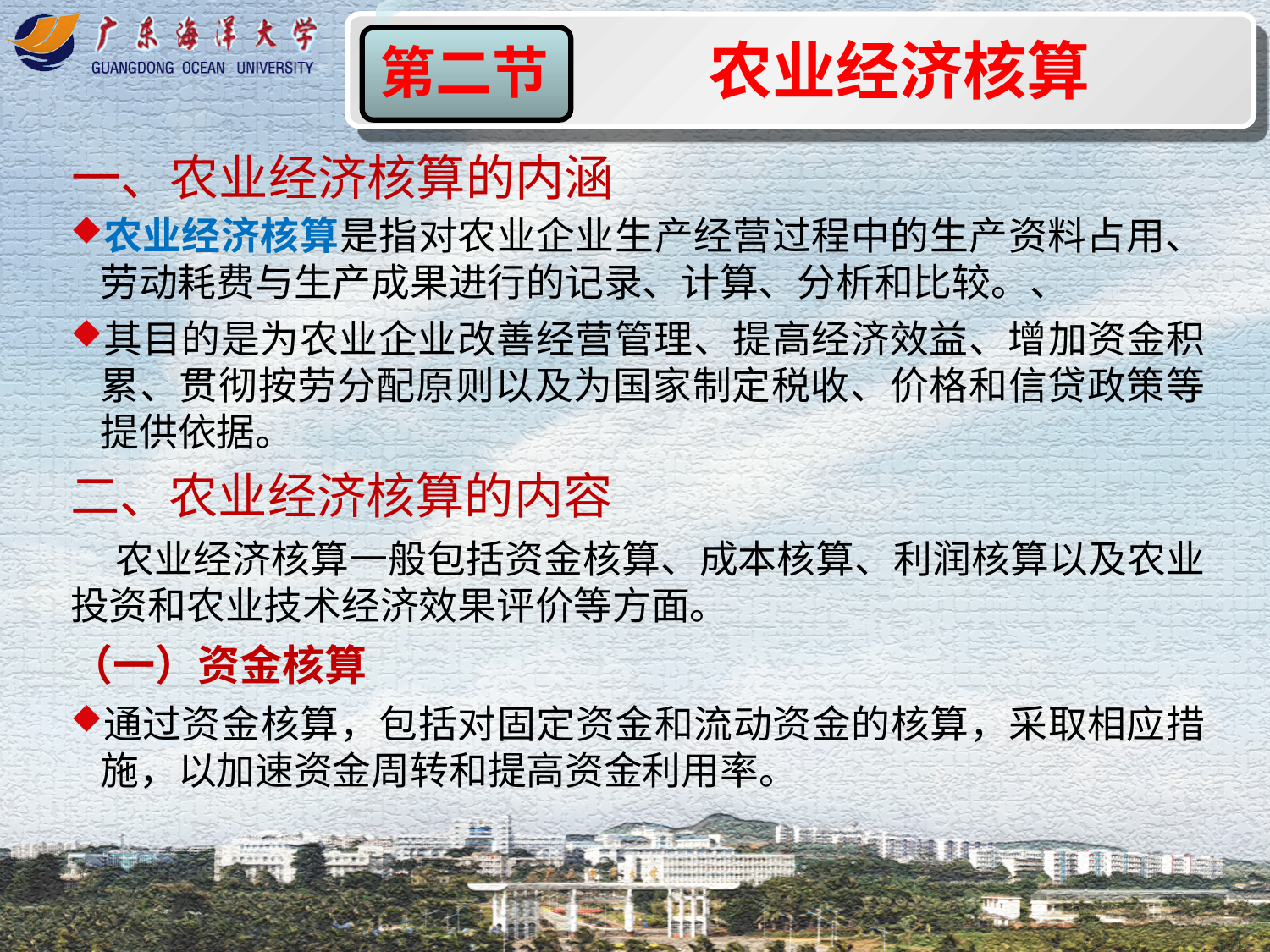

农业经济核算

第二节
一、农业经济核算的内涵
农业经济核算是指对农业企业生产经营过程中的生产资料占用、劳动耗费与生产成果进行的记录、计算、分析和比较。、
其目的是为农业企业改善经营管理、提高经济效益、增加资金积累、贯彻按劳分配原则以及为国家制定税收、价格和信贷政策等提供依据。
二、农业经济核算的内容
    农业经济核算一般包括资金核算、成本核算、利润核算以及农业投资和农业技术经济效果评价等方面。
（一）资金核算
通过资金核算，包括对固定资金和流动资金的核算，采取相应措施，以加速资金周转和提高资金利用率。